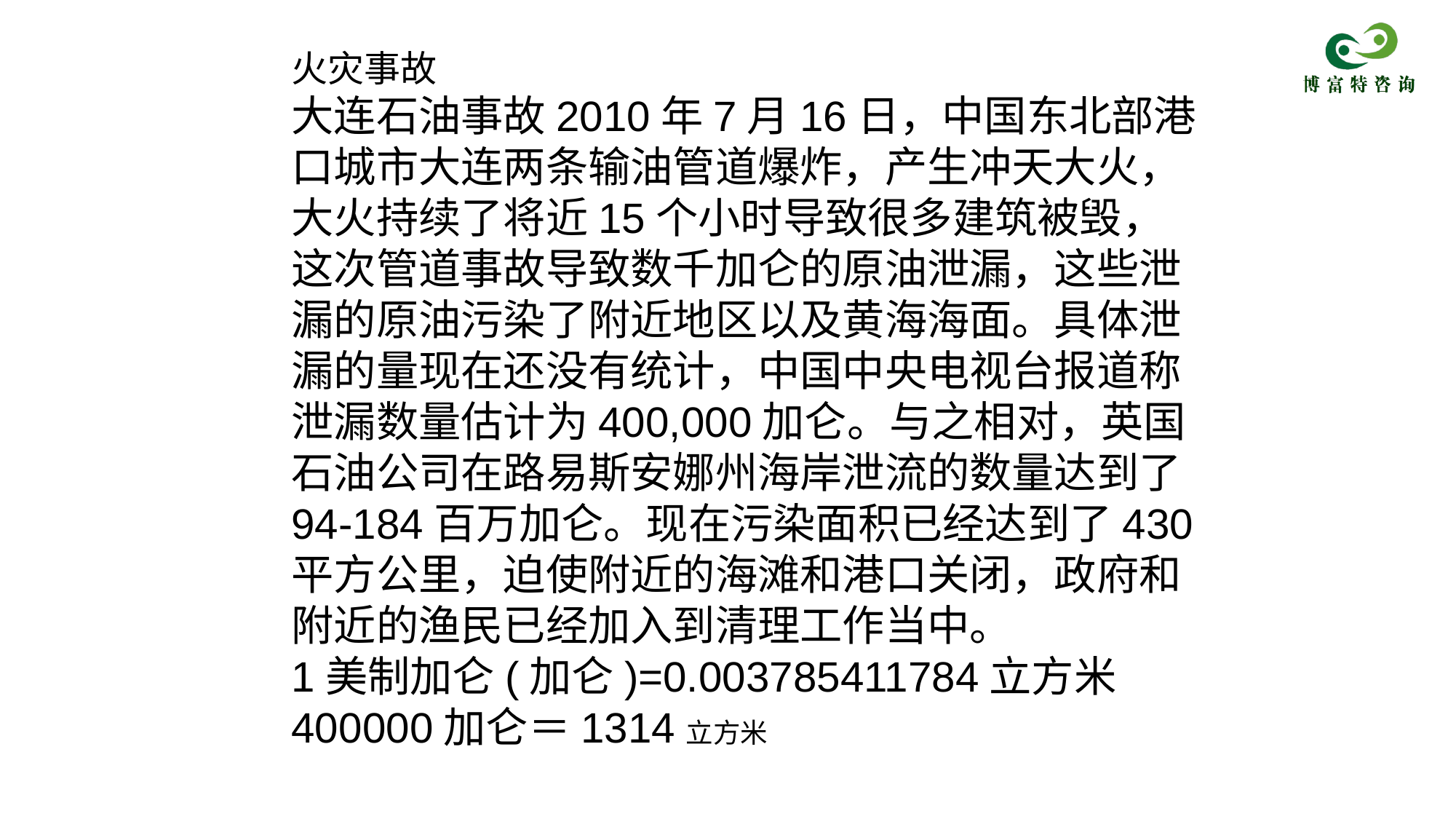

火灾事故
大连石油事故2010年7月16日，中国东北部港口城市大连两条输油管道爆炸，产生冲天大火，大火持续了将近15个小时导致很多建筑被毁，这次管道事故导致数千加仑的原油泄漏，这些泄漏的原油污染了附近地区以及黄海海面。具体泄漏的量现在还没有统计，中国中央电视台报道称泄漏数量估计为400,000加仑。与之相对，英国石油公司在路易斯安娜州海岸泄流的数量达到了94-184百万加仑。现在污染面积已经达到了430平方公里，迫使附近的海滩和港口关闭，政府和附近的渔民已经加入到清理工作当中。
1美制加仑(加仑)=0.003785411784立方米
400000加仑＝1314立方米